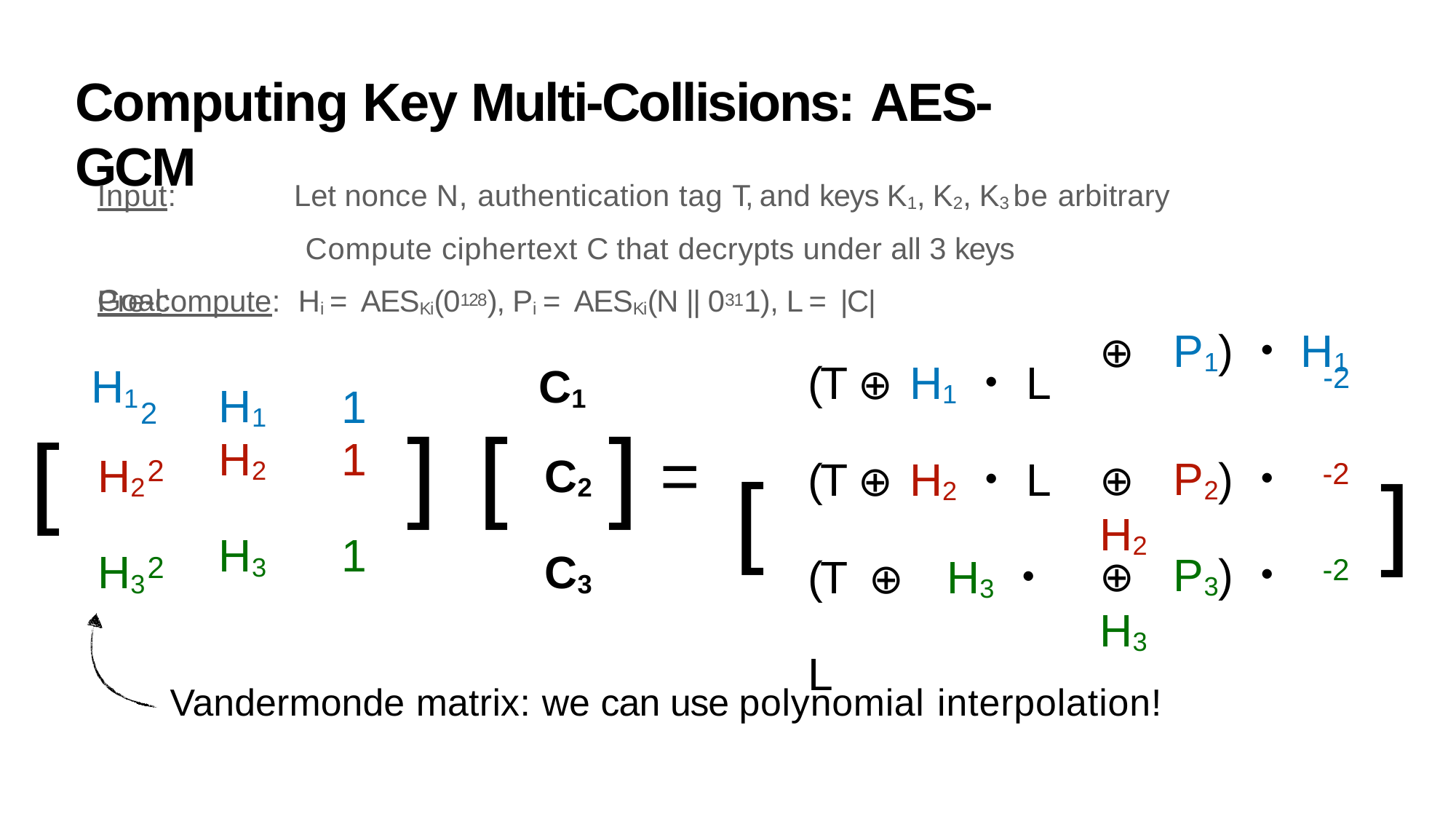

74
Computing Key Multi-Collisions: AES-GCM
Input:  Goal:
Let nonce N, authentication tag T, and keys K1, K2, K3 be arbitrary  Compute ciphertext C that decrypts under all 3 keys
Pre-compute:	Hi = AESKi(0128), Pi  = AESKi(N || 0311), L = |C|
(T ⊕ H1・L  (T ⊕ H2・L  (T  ⊕  H3・L
⊕	P1)・H1
-2
| H1 | 1 |
| --- | --- |
| H2 | 1 |
| H3 | 1 |
H1	C1
2
] [	]
[
=
H2
C2
⊕	P2)・H2
2
-2
[
]
H3
C3
⊕	P3)・H3
2
-2

Vandermonde matrix: we can use polynomial interpolation!